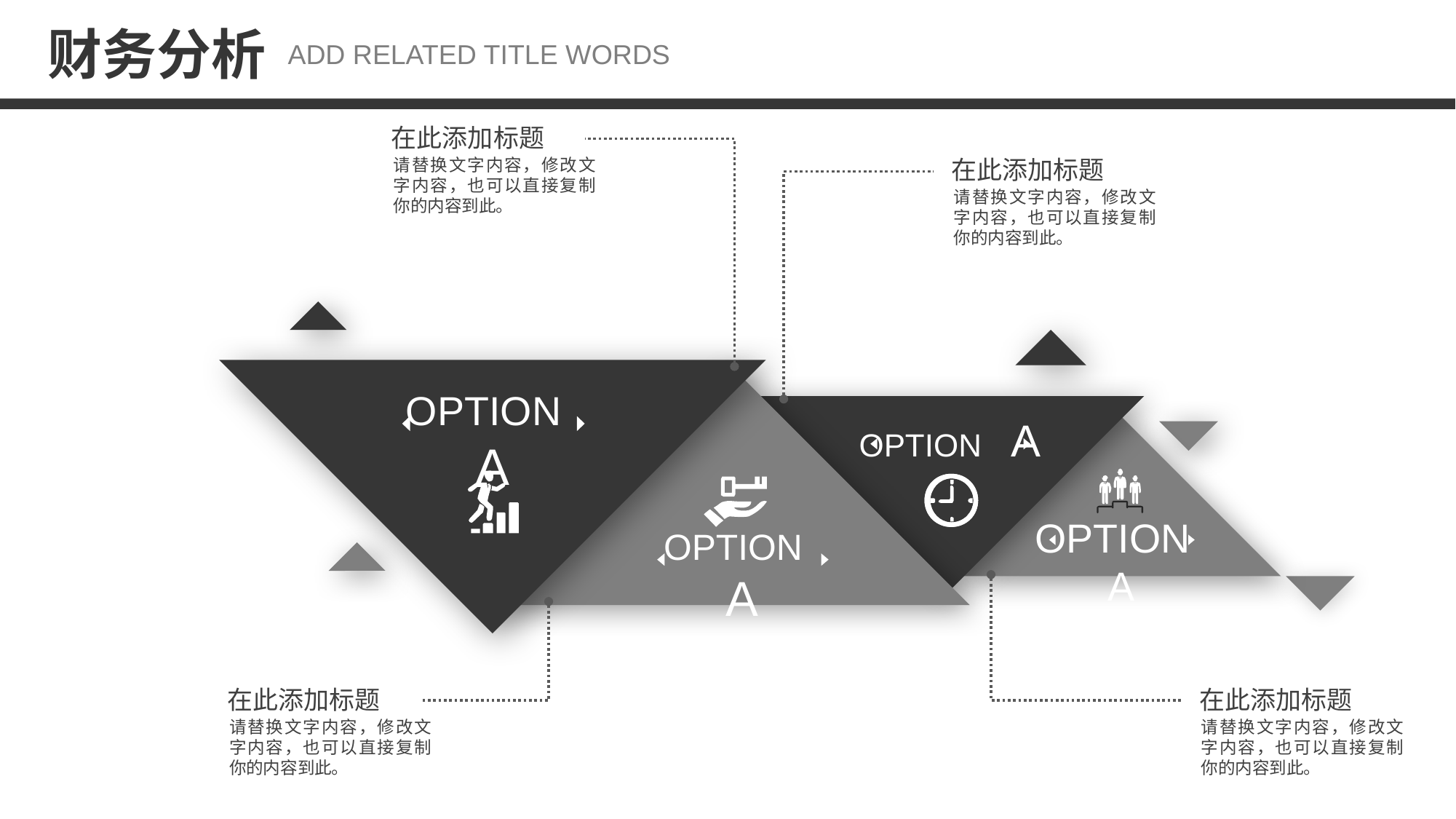

财务分析
ADD RELATED TITLE WORDS

在此添加标题
请替换文字内容，修改文字内容，也可以直接复制你的内容到此。

在此添加标题
请替换文字内容，修改文字内容，也可以直接复制你的内容到此。

OPTION   A

OPTION   A

OPTION   A
OPTION   A

在此添加标题
请替换文字内容，修改文字内容，也可以直接复制你的内容到此。
在此添加标题
请替换文字内容，修改文字内容，也可以直接复制你的内容到此。